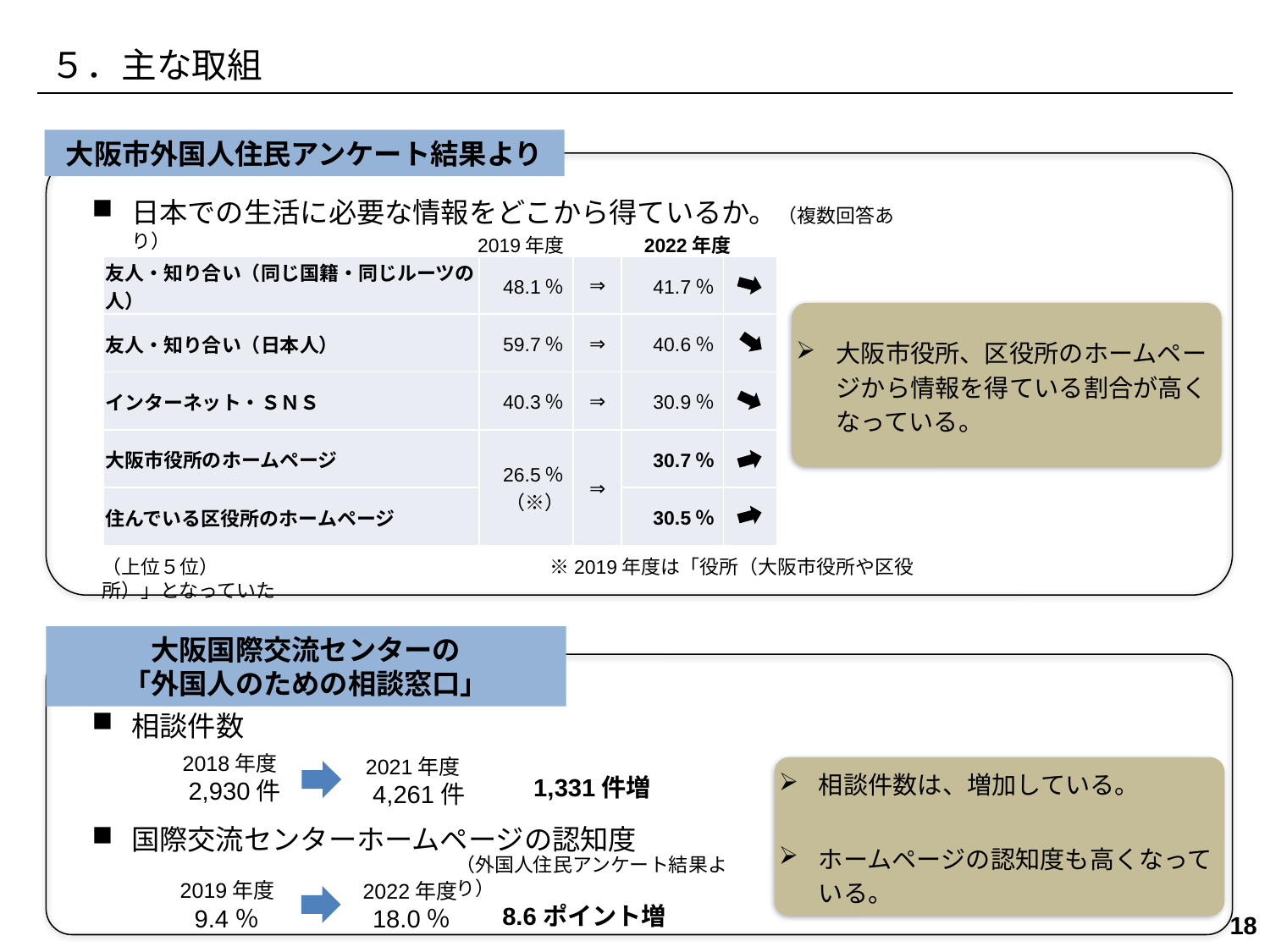

５．主な取組
大阪市外国人住民アンケート結果より

日本での生活に必要な情報をどこから得ているか。（複数回答あり）
2019年度
2022年度
| 友人・知り合い（同じ国籍・同じルーツの人） | 48.1％ | ⇒ | 41.7％ |  |
| --- | --- | --- | --- | --- |
| 友人・知り合い（日本人） | 59.7％ | ⇒ | 40.6％ |  |
| インターネット・ＳＮＳ | 40.3％ | ⇒ | 30.9％ |  |
| 大阪市役所のホームページ | 26.5％ （※） | ⇒ | 30.7％ |  |
| 住んでいる区役所のホームページ |  |  | 30.5％ |  |

大阪市役所、区役所のホームページから情報を得ている割合が高くなっている。

（上位５位）　　　　　　　　　　　　　　　　　※2019年度は「役所（大阪市役所や区役所）」となっていた
大阪国際交流センターの
「外国人のための相談窓口」

相談件数
2018年度
 2,930件
2021年度
 4,261件

1,331件増
相談件数は、増加している。
ホームページの認知度も高くなっている。
国際交流センターホームページの認知度
（外国人住民アンケート結果より）
2019年度
  9.4％
2022年度
 18.0％

8.6ポイント増
18